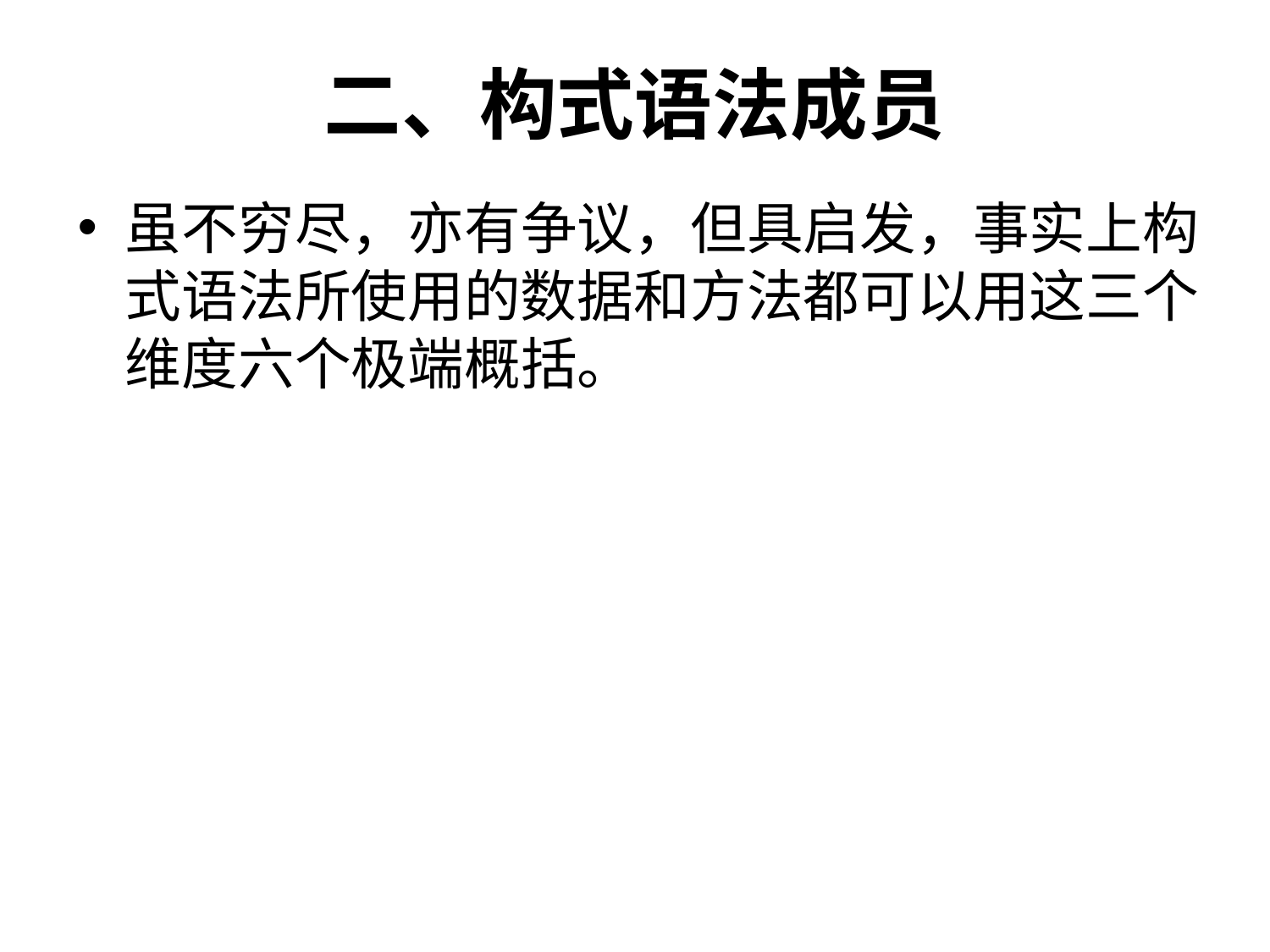

# 二、构式语法成员
虽不穷尽，亦有争议，但具启发，事实上构式语法所使用的数据和方法都可以用这三个维度六个极端概括。